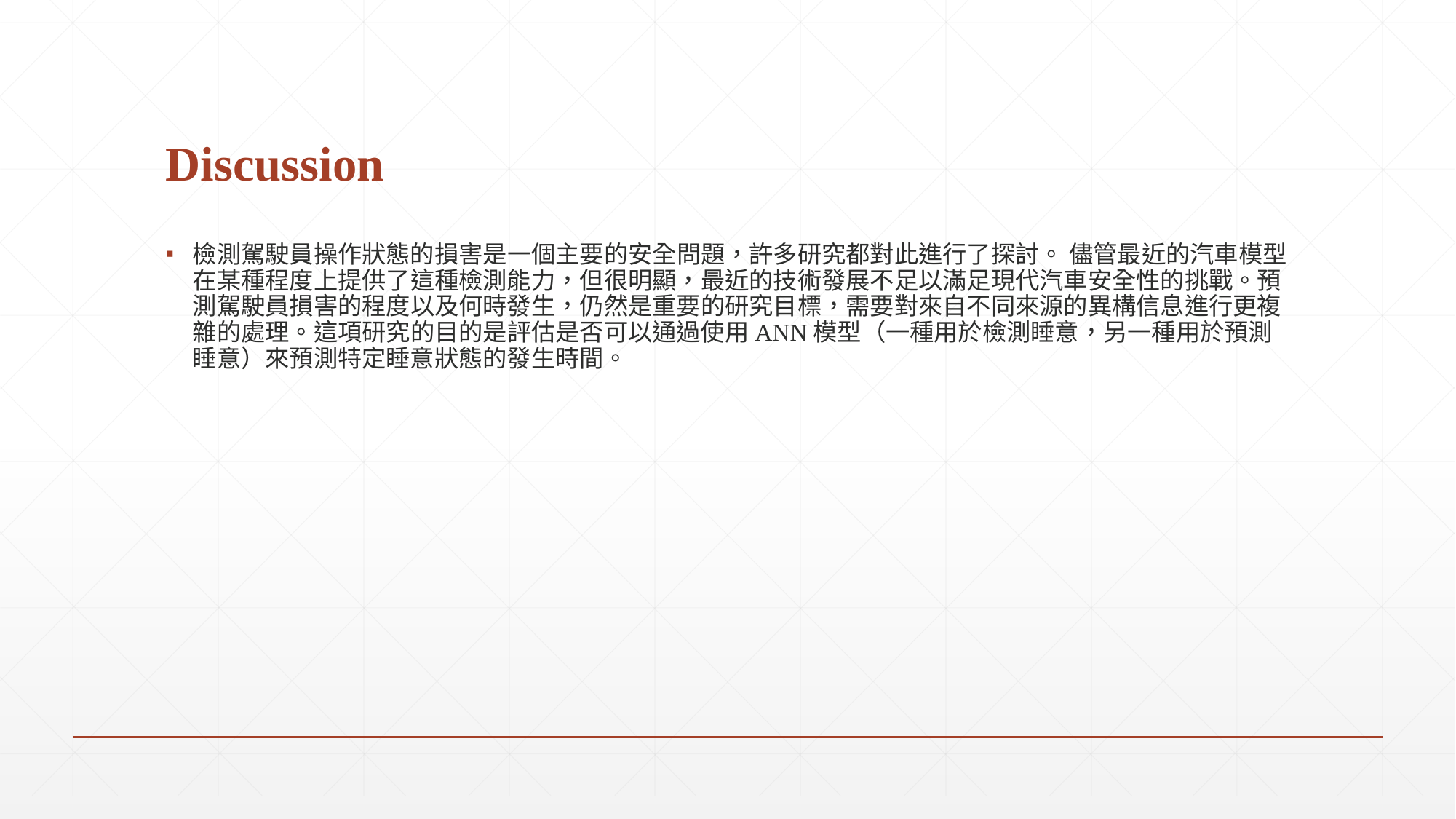

# Discussion
檢測駕駛員操作狀態的損害是一個主要的安全問題，許多研究都對此進行了探討。 儘管最近的汽車模型在某種程度上提供了這種檢測能力，但很明顯，最近的技術發展不足以滿足現代汽車安全性的挑戰。預測駕駛員損害的程度以及何時發生，仍然是重要的研究目標，需要對來自不同來源的異構信息進行更複雜的處理。這項研究的目的是評估是否可以通過使用ANN模型（一種用於檢測睡意，另一種用於預測睡意）來預測特定睡意狀態的發生時間。